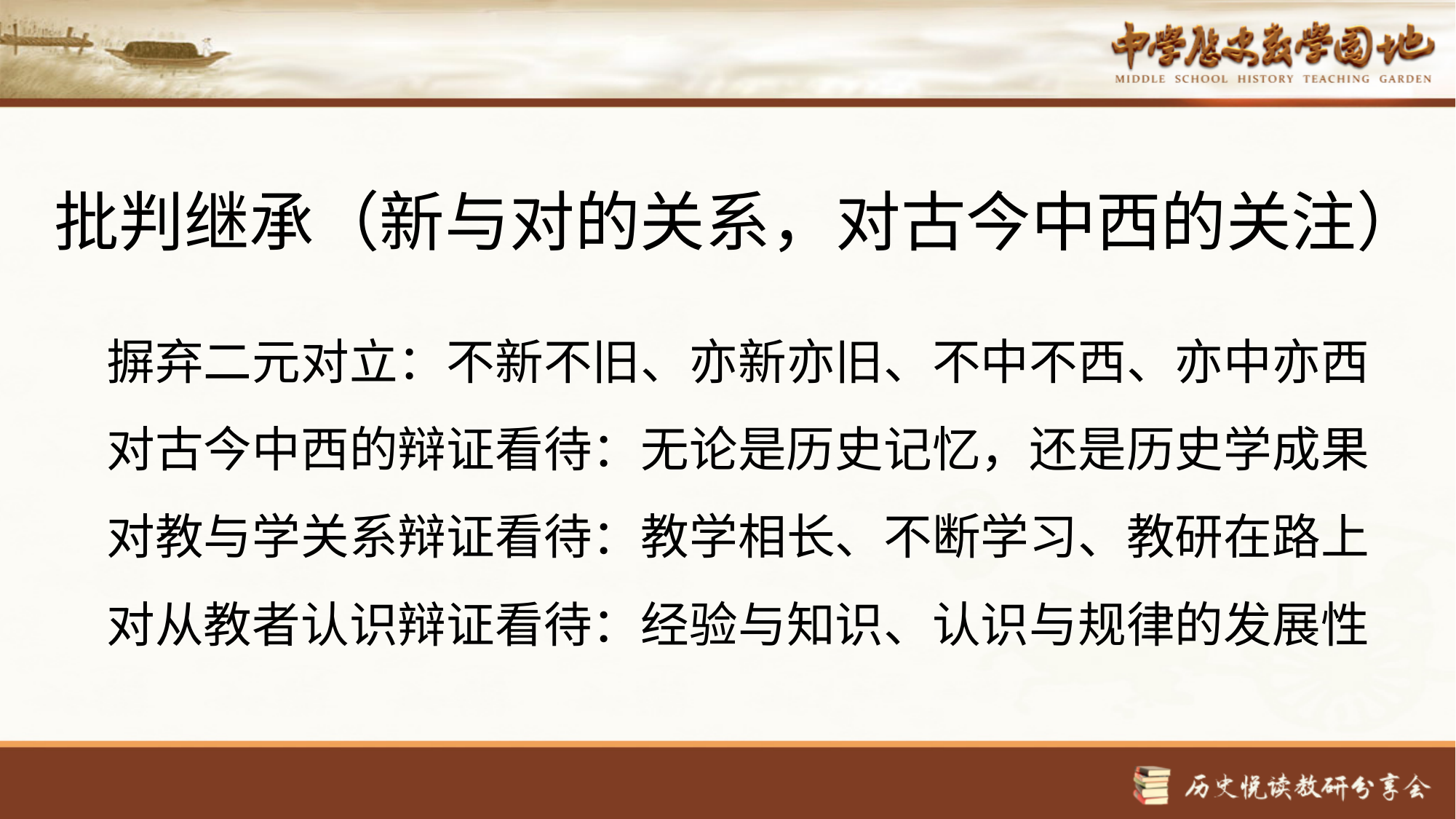

#
批判继承（新与对的关系，对古今中西的关注）

摒弃二元对立：不新不旧、亦新亦旧、不中不西、亦中亦西
对古今中西的辩证看待：无论是历史记忆，还是历史学成果
对教与学关系辩证看待：教学相长、不断学习、教研在路上
对从教者认识辩证看待：经验与知识、认识与规律的发展性